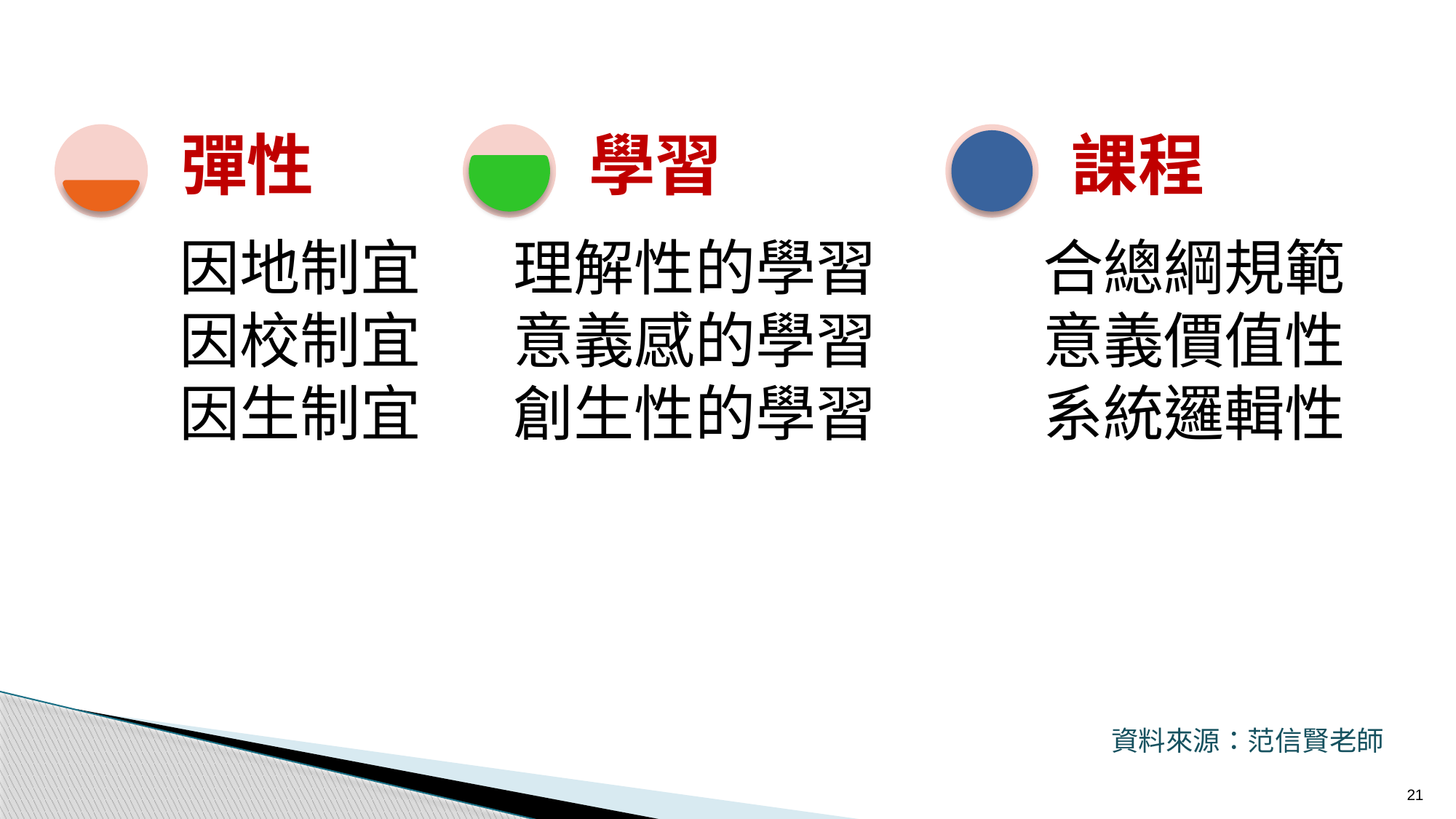

因地制宜
因校制宜
因生制宜
彈性
理解性的學習
意義感的學習
創生性的學習
學習
合總綱規範
意義價值性
系統邏輯性
課程
資料來源：范信賢老師
21